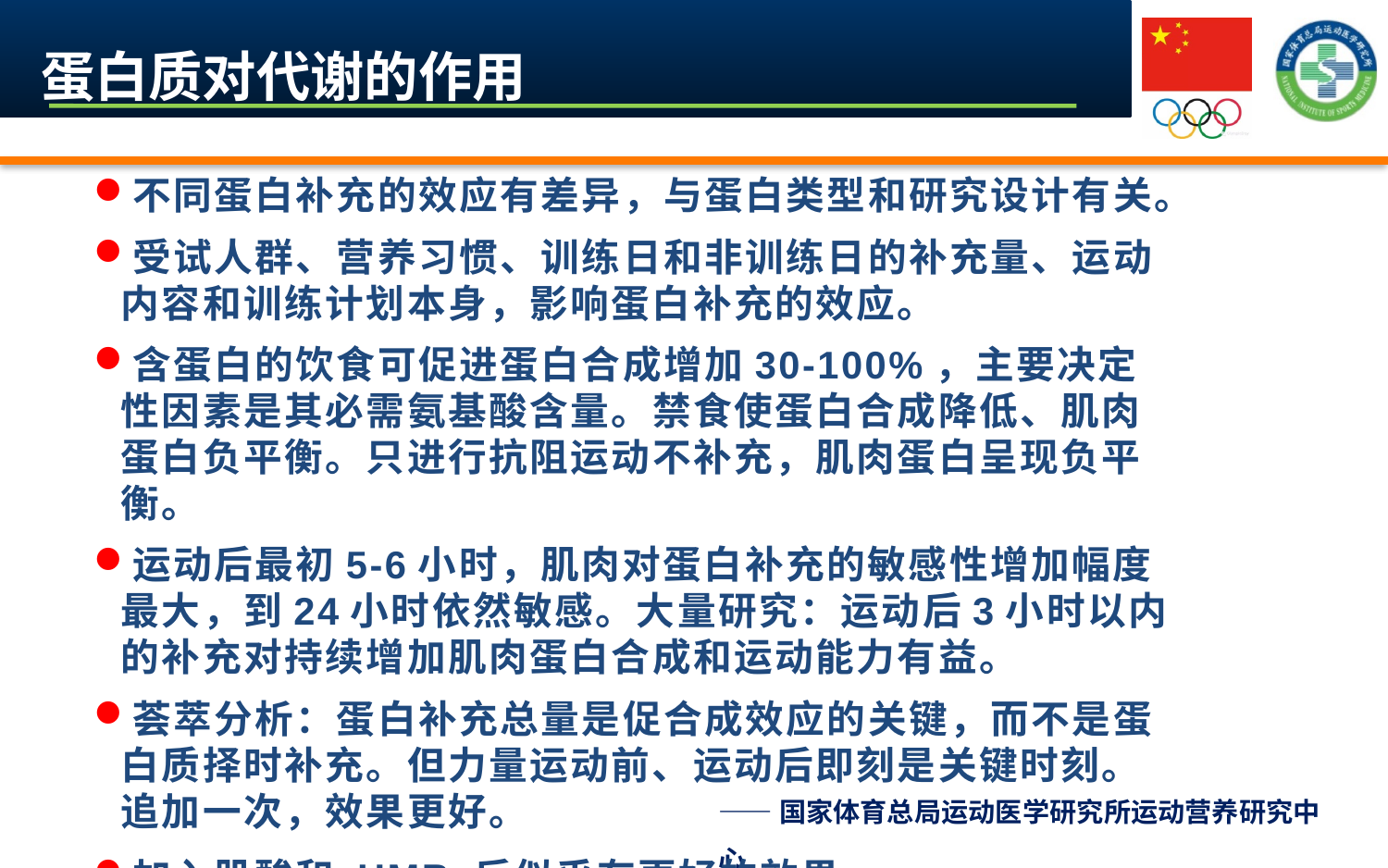

蛋白质对代谢的作用
不同蛋白补充的效应有差异，与蛋白类型和研究设计有关。
受试人群、营养习惯、训练日和非训练日的补充量、运动内容和训练计划本身，影响蛋白补充的效应。
含蛋白的饮食可促进蛋白合成增加30-100%，主要决定性因素是其必需氨基酸含量。禁食使蛋白合成降低、肌肉蛋白负平衡。只进行抗阻运动不补充，肌肉蛋白呈现负平衡。
运动后最初5-6小时，肌肉对蛋白补充的敏感性增加幅度最大，到24小时依然敏感。大量研究：运动后3小时以内的补充对持续增加肌肉蛋白合成和运动能力有益。
荟萃分析：蛋白补充总量是促合成效应的关键，而不是蛋白质择时补充。但力量运动前、运动后即刻是关键时刻。追加一次，效果更好。
加入肌酸和 HMB 后似乎有更好的效果。